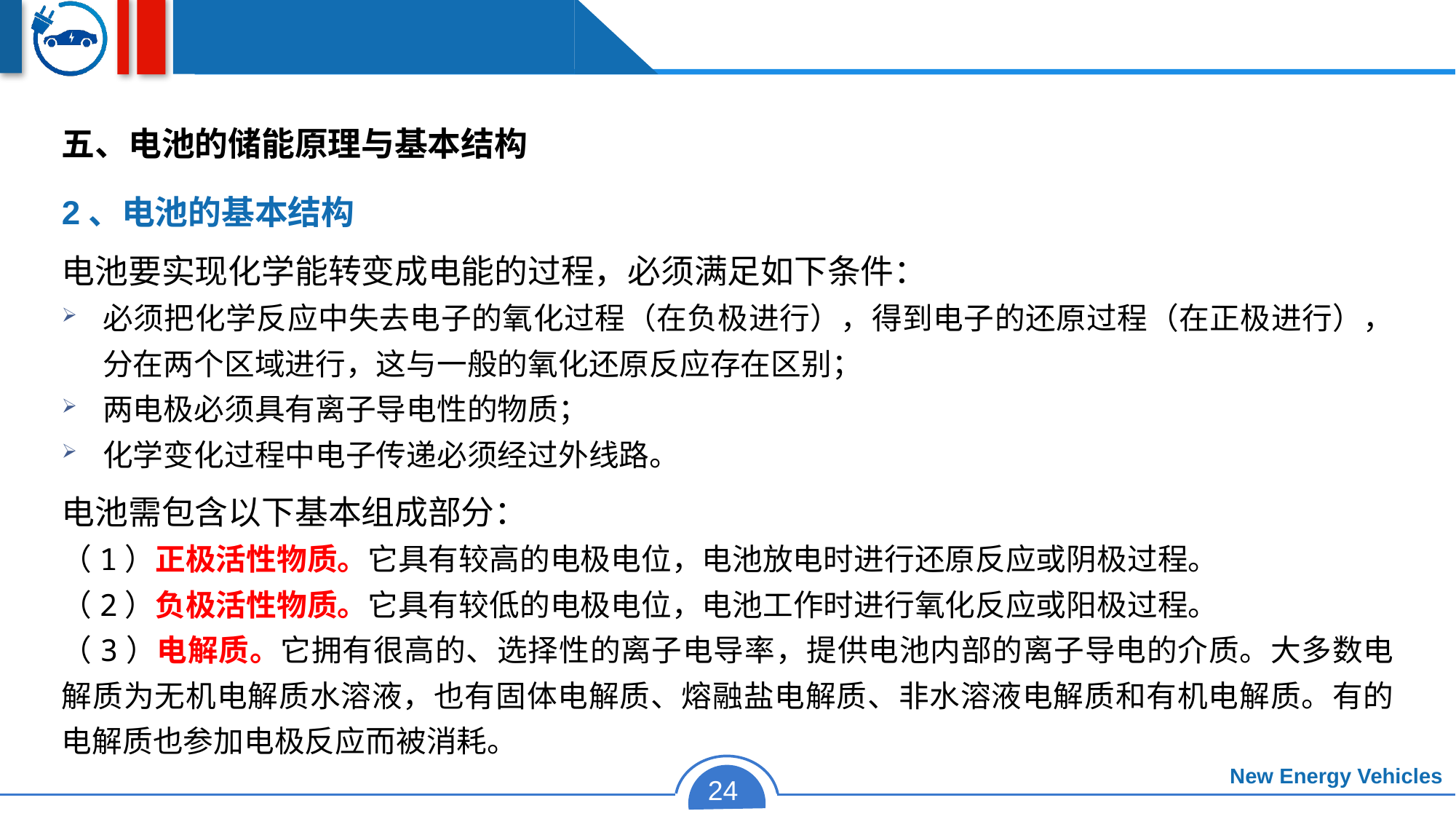

五、电池的储能原理与基本结构
2、电池的基本结构
电池要实现化学能转变成电能的过程，必须满足如下条件：
必须把化学反应中失去电子的氧化过程（在负极进行），得到电子的还原过程（在正极进行），分在两个区域进行，这与一般的氧化还原反应存在区别；
两电极必须具有离子导电性的物质；
化学变化过程中电子传递必须经过外线路。
电池需包含以下基本组成部分：
（1）正极活性物质。它具有较高的电极电位，电池放电时进行还原反应或阴极过程。
（2）负极活性物质。它具有较低的电极电位，电池工作时进行氧化反应或阳极过程。
（3）电解质。它拥有很高的、选择性的离子电导率，提供电池内部的离子导电的介质。大多数电解质为无机电解质水溶液，也有固体电解质、熔融盐电解质、非水溶液电解质和有机电解质。有的电解质也参加电极反应而被消耗。